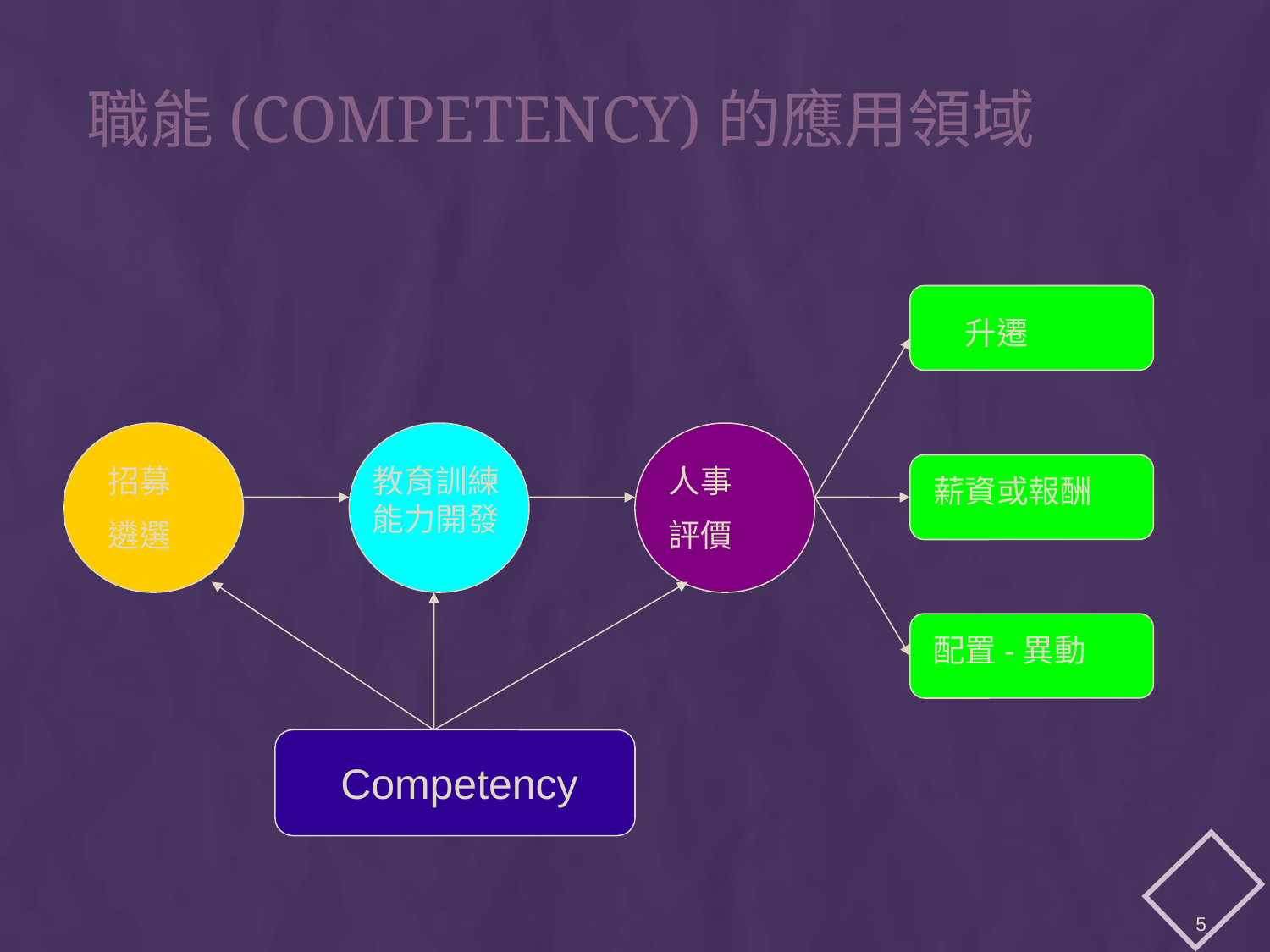

# 職能(Competency)的應用領域

升遷

招募
遴選
教育訓練能力開發
人事
評價

薪資或報酬

配置-異動

Competency
5